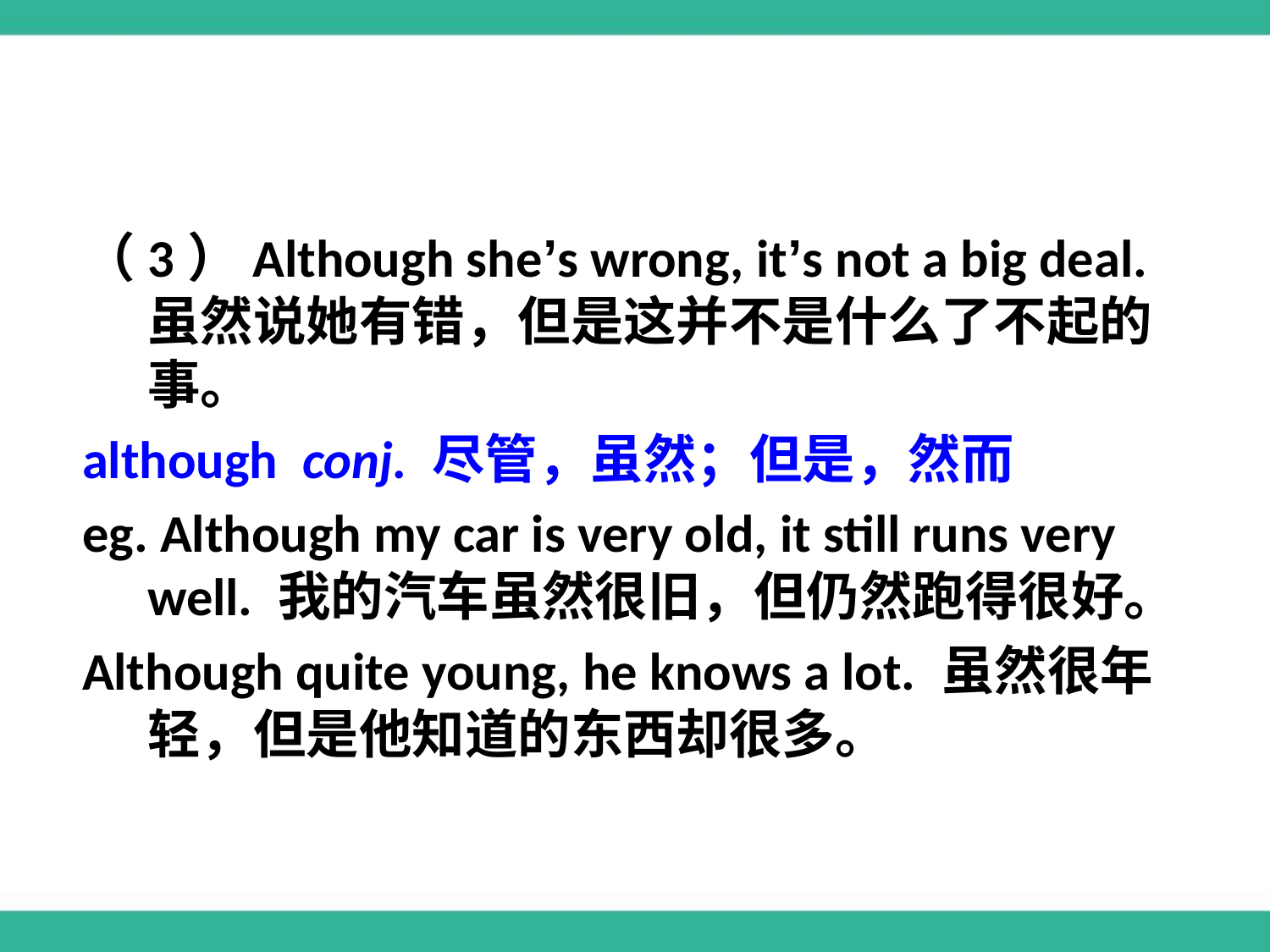

（3）Although she’s wrong, it’s not a big deal. 虽然说她有错，但是这并不是什么了不起的事。
although  conj. 尽管，虽然；但是，然而
eg. Although my car is very old, it still runs very well. 我的汽车虽然很旧，但仍然跑得很好。
Although quite young, he knows a lot. 虽然很年轻，但是他知道的东西却很多。